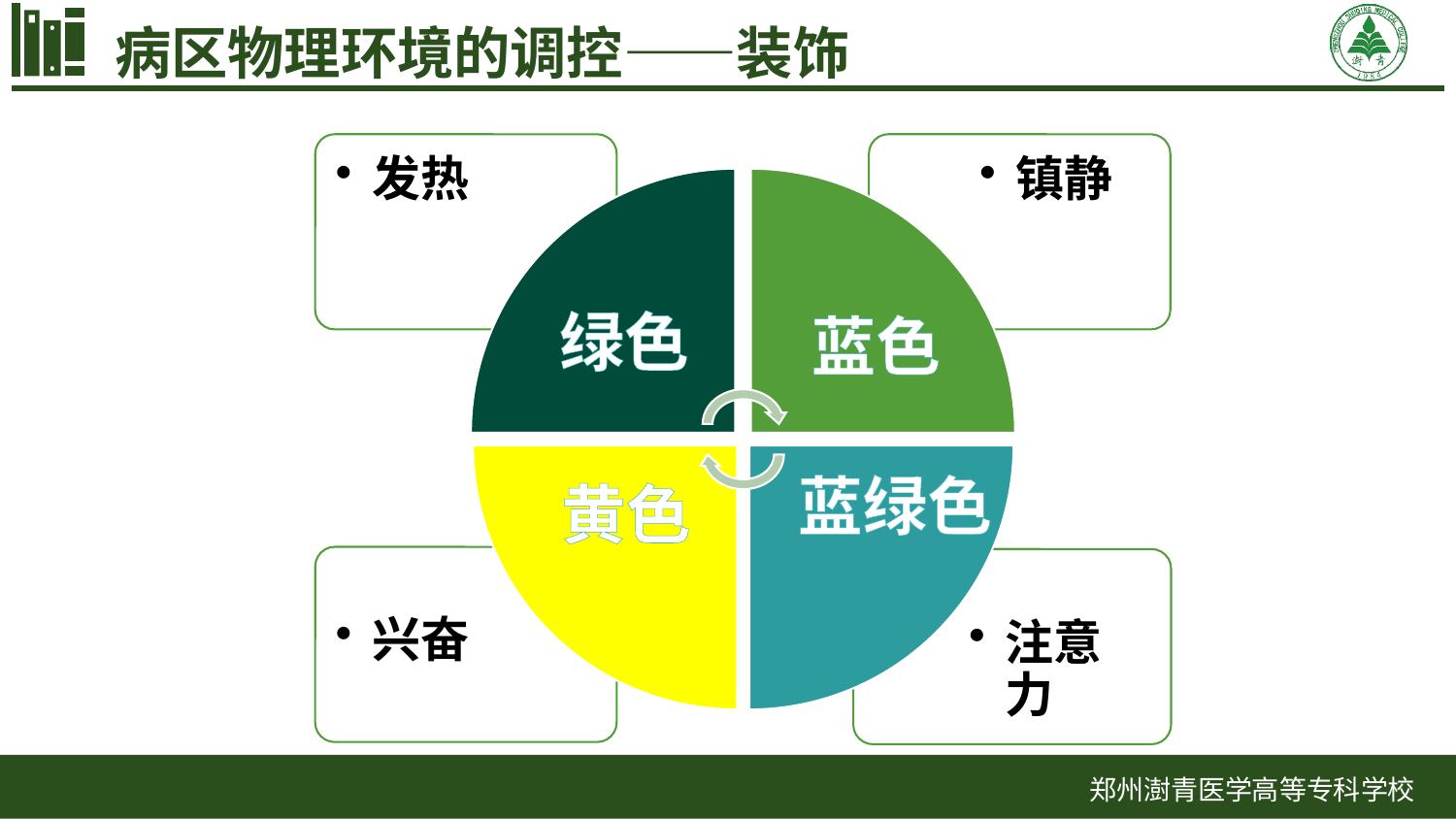

47
病区物理环境的调控——装饰
注意力
兴奋
镇静
发热

绿色
蓝色
  蓝绿色
黄色